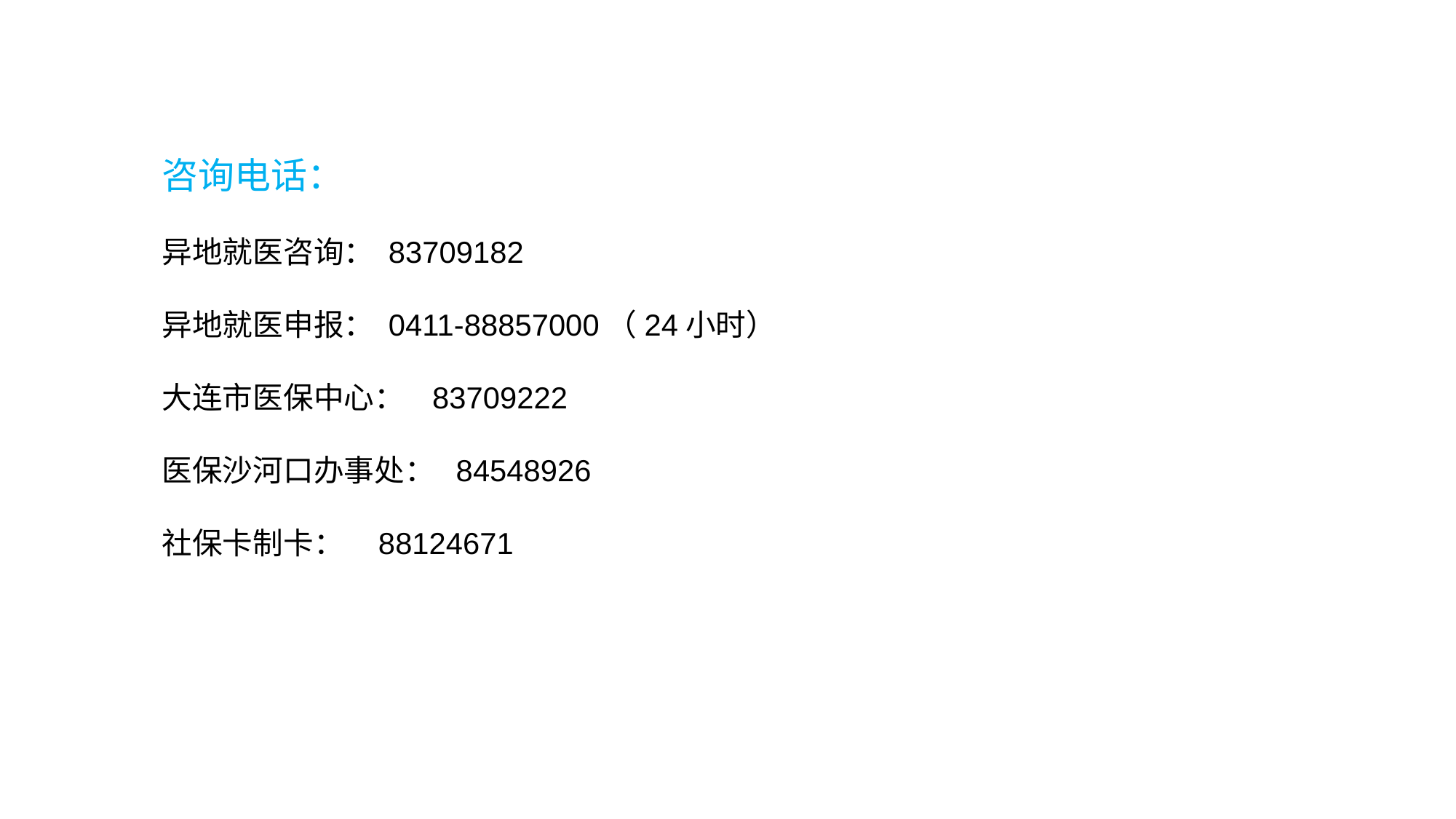

咨询电话：

异地就医咨询： 83709182

异地就医申报： 0411-88857000（24小时）

大连市医保中心：   83709222

医保沙河口办事处：  84548926

社保卡制卡：    88124671